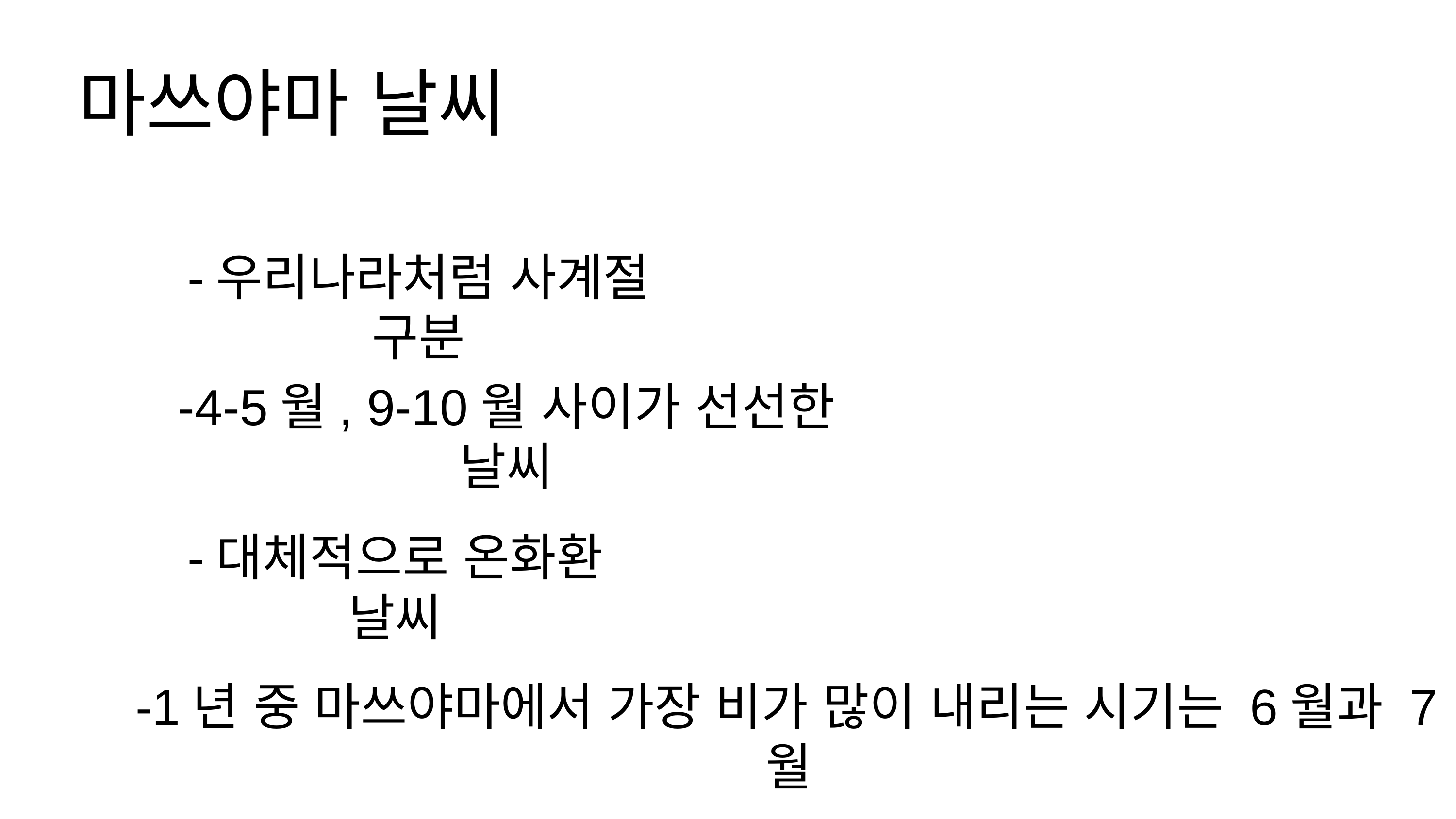

마쓰야마 날씨
-우리나라처럼 사계절 구분
-4-5월, 9-10월 사이가 선선한 날씨
-대체적으로 온화환 날씨
-1년 중 마쓰야마에서 가장 비가 많이 내리는 시기는 6월과 7월